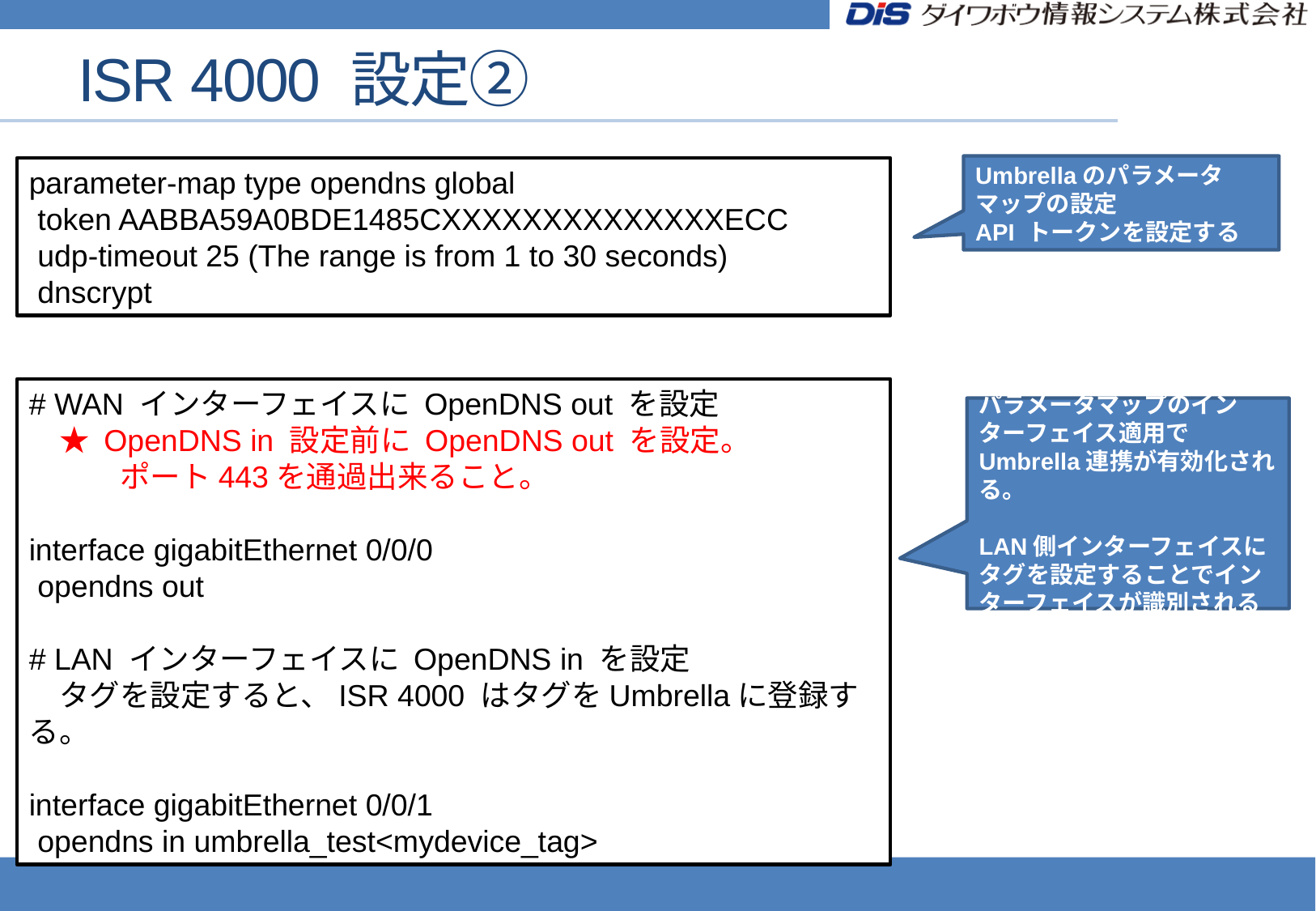

# ISR 4000 設定②
Umbrellaのパラメータマップの設定
API トークンを設定する
parameter-map type opendns global
 token AABBA59A0BDE1485CXXXXXXXXXXXXXXECC
 udp-timeout 25 (The range is from 1 to 30 seconds)
 dnscrypt
# WAN インターフェイスに OpenDNS out を設定
　★ OpenDNS in 設定前に OpenDNS out を設定。
　　　ポート443を通過出来ること。

interface gigabitEthernet 0/0/0
 opendns out

# LAN インターフェイスに OpenDNS in を設定
　タグを設定すると、ISR 4000 はタグをUmbrellaに登録する。

interface gigabitEthernet 0/0/1
 opendns in umbrella_test<mydevice_tag>
パラメータマップのインターフェイス適用でUmbrella連携が有効化される。

LAN側インターフェイスにタグを設定することでインターフェイスが識別される